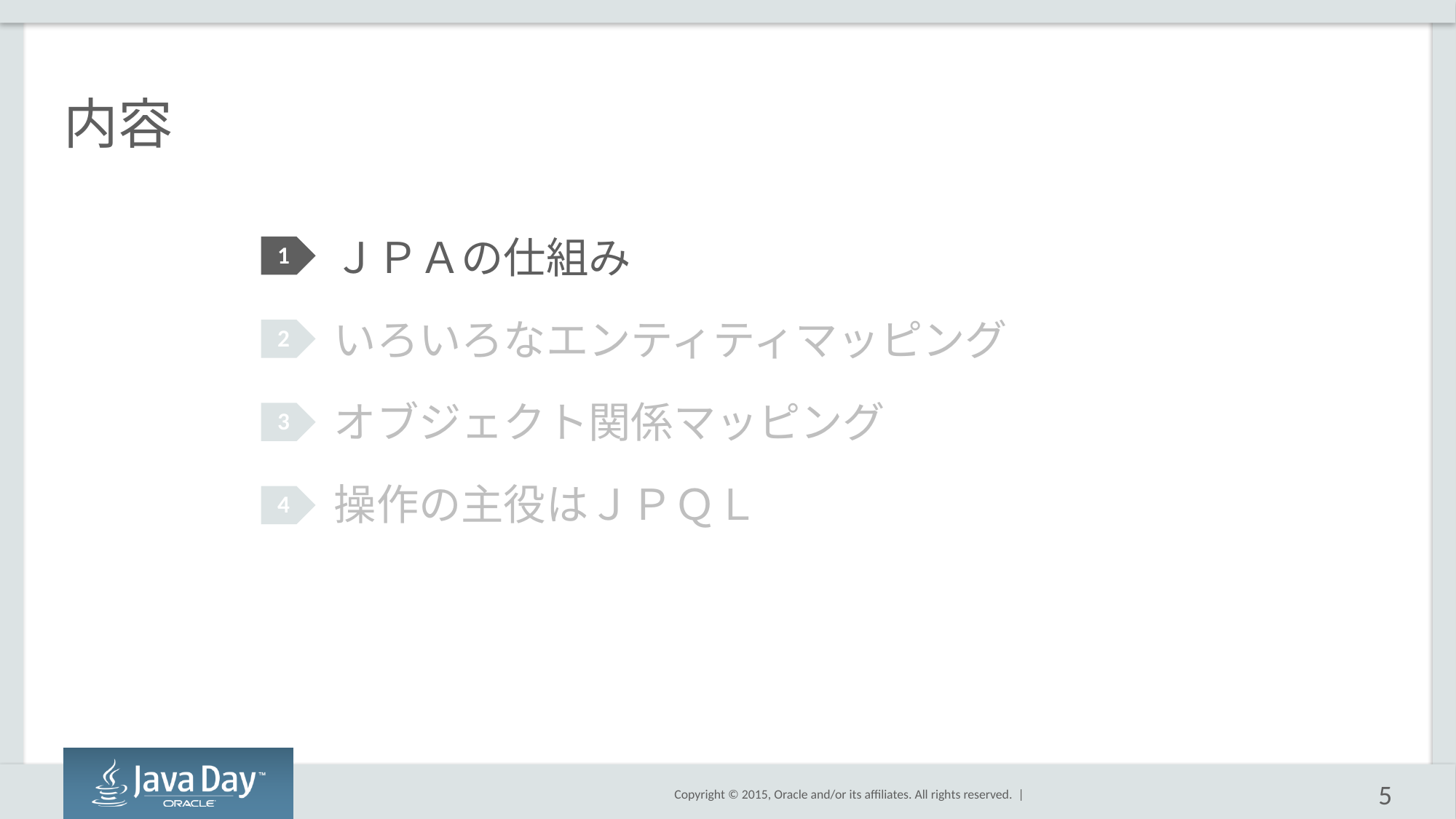

# 内容
ＪＰＡの仕組み
いろいろなエンティティマッピング
オブジェクト関係マッピング
操作の主役はＪＰＱＬ
1
2
3
4
5